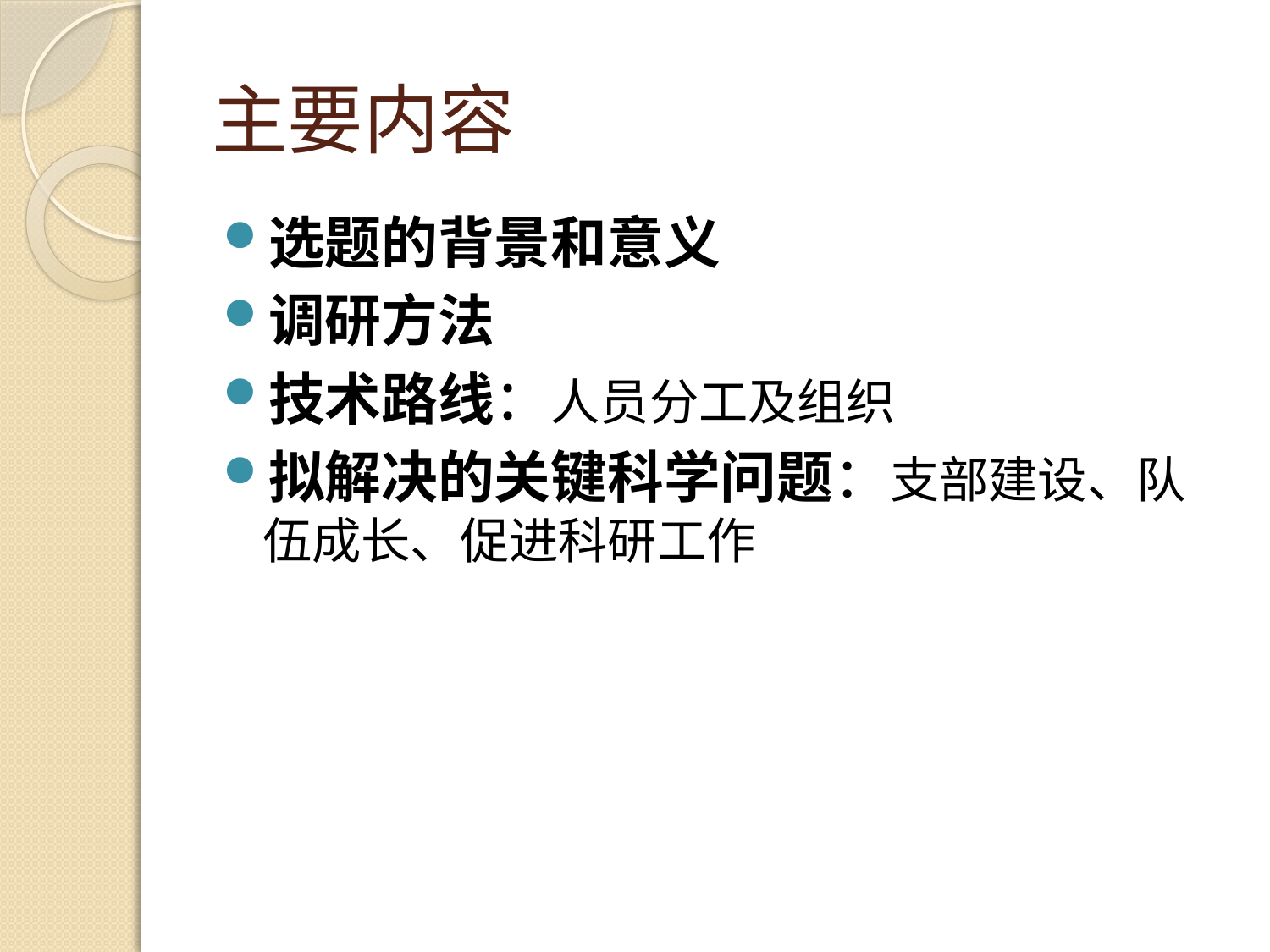

# 主要内容
选题的背景和意义
调研方法
技术路线：人员分工及组织
拟解决的关键科学问题：支部建设、队伍成长、促进科研工作